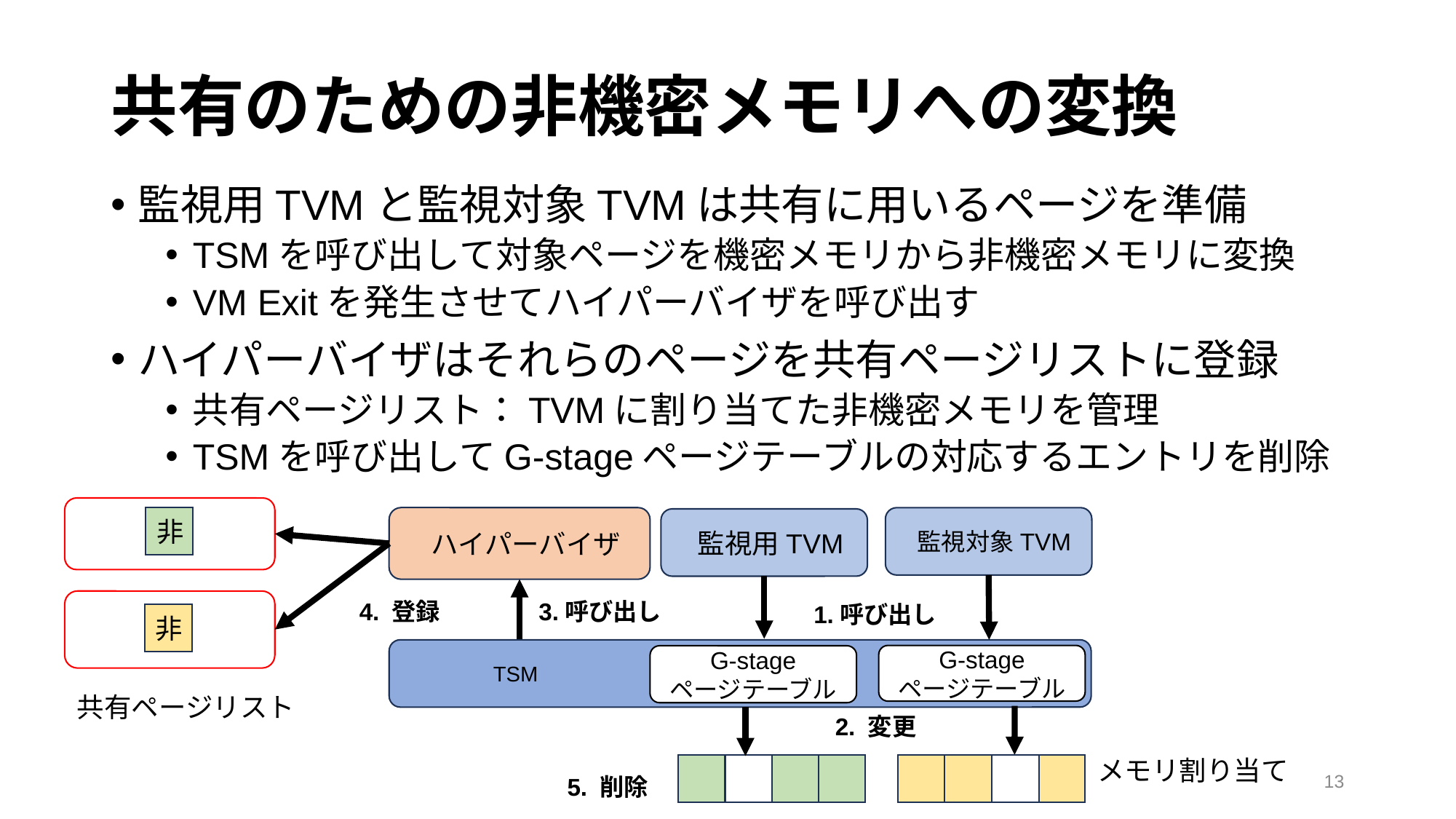

# 共有のための非機密メモリへの変換
監視用TVMと監視対象TVMは共有に用いるページを準備
TSMを呼び出して対象ページを機密メモリから非機密メモリに変換
VM Exitを発生させてハイパーバイザを呼び出す
ハイパーバイザはそれらのページを共有ページリストに登録
共有ページリスト：TVMに割り当てた非機密メモリを管理
TSMを呼び出してG-stageページテーブルの対応するエントリを削除

非
 ハイパーバイザ
 監視対象TVM
 監視用TVM
4. 登録
3.呼び出し

1.呼び出し
非
　　　　TSM
G-stage
ページテーブル
G-stage
ページテーブル
共有ページリスト
2. 変更
メモリ割り当て

非

非

13
5. 削除